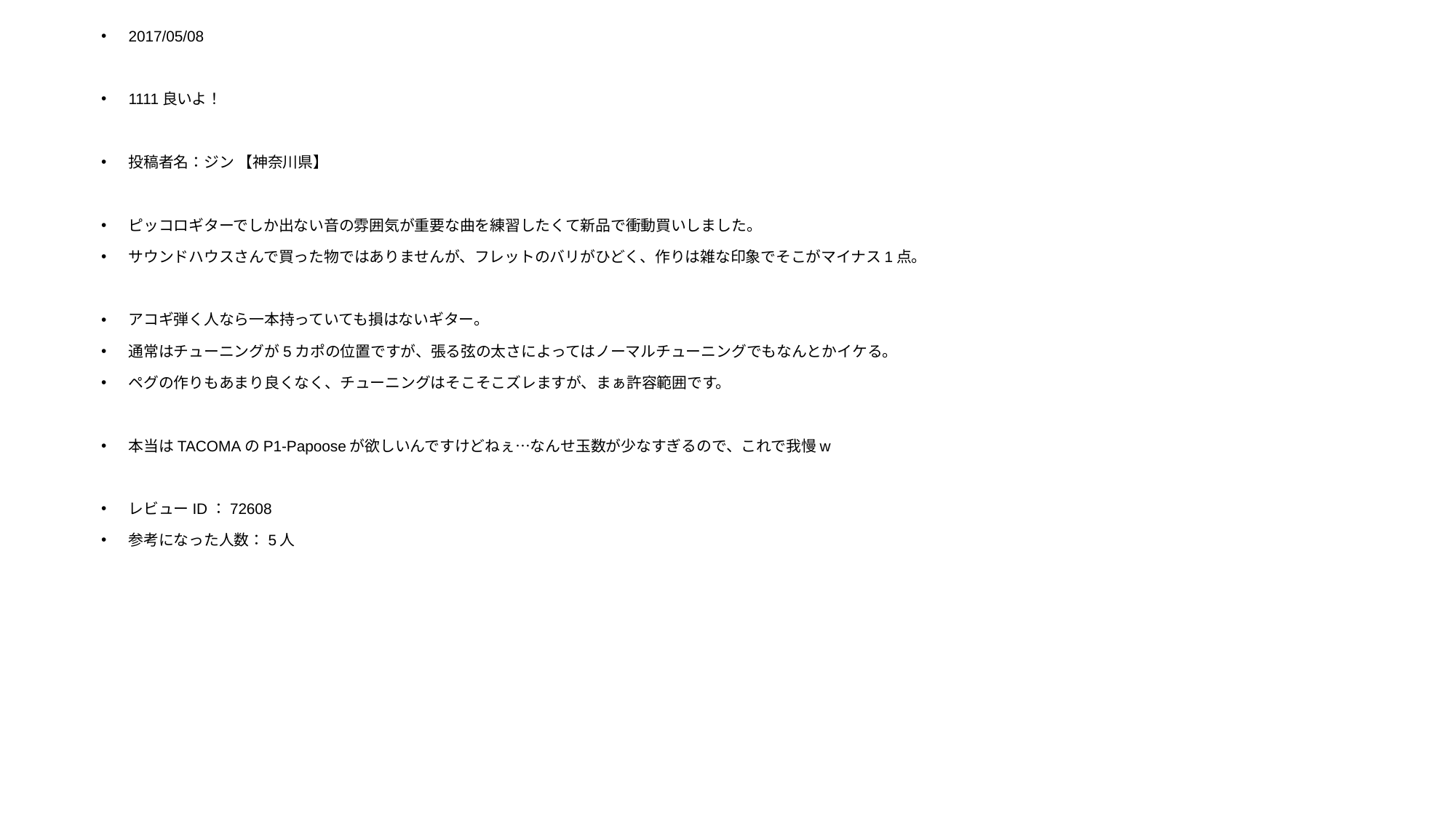

2017/05/08

1111良いよ！

投稿者名：ジン 【神奈川県】

ピッコロギターでしか出ない音の雰囲気が重要な曲を練習したくて新品で衝動買いしました。
サウンドハウスさんで買った物ではありませんが、フレットのバリがひどく、作りは雑な印象でそこがマイナス1点。

アコギ弾く人なら一本持っていても損はないギター。
通常はチューニングが5カポの位置ですが、張る弦の太さによってはノーマルチューニングでもなんとかイケる。
ペグの作りもあまり良くなく、チューニングはそこそこズレますが、まぁ許容範囲です。

本当はTACOMAのP1-Papooseが欲しいんですけどねぇ…なんせ玉数が少なすぎるので、これで我慢w

レビューID：72608
参考になった人数：5人